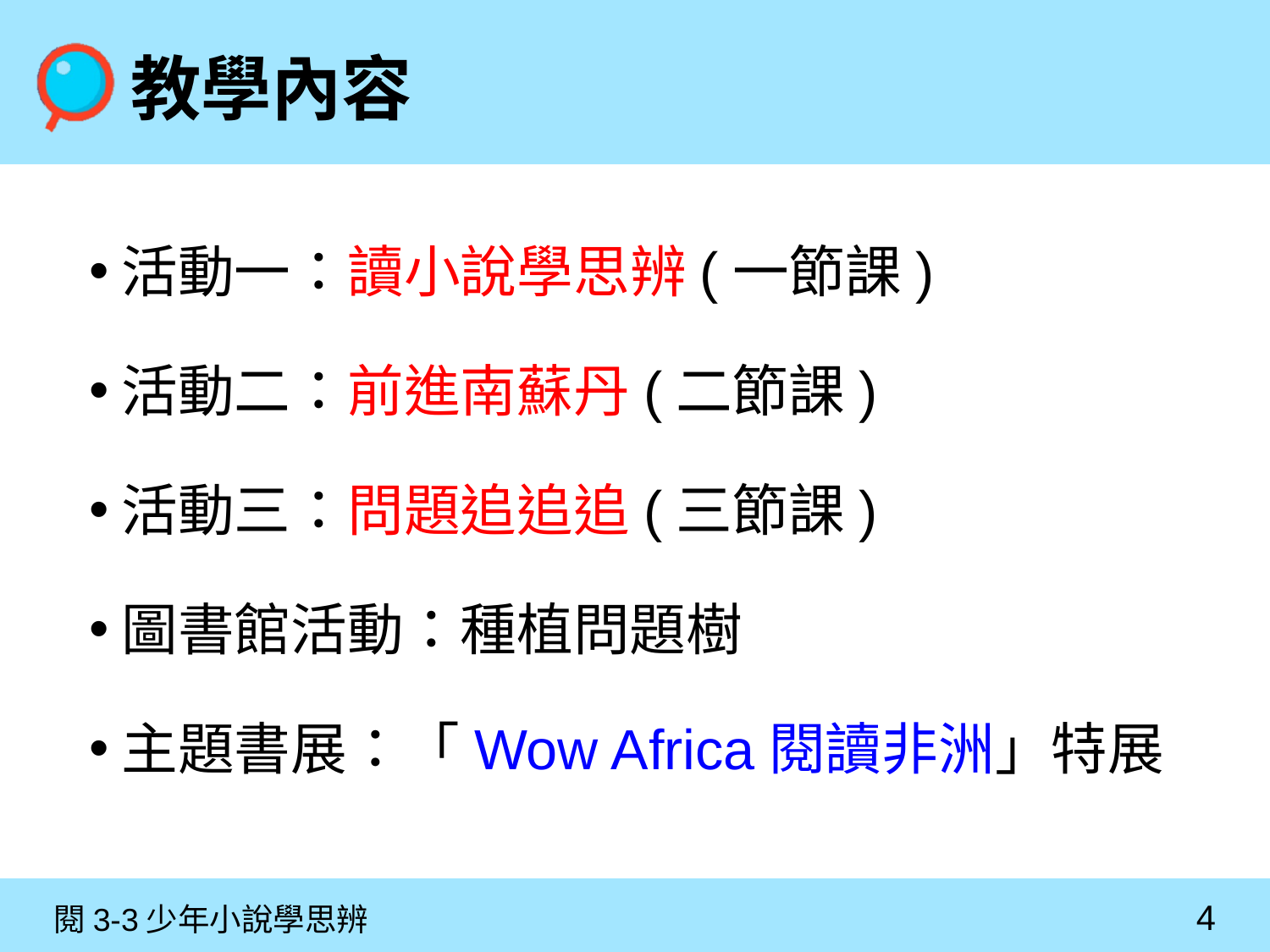

# 教學內容
活動一：讀小說學思辨(一節課)
活動二：前進南蘇丹(二節課)
活動三：問題追追追(三節課)
圖書館活動：種植問題樹
主題書展：「Wow Africa閱讀非洲」特展
4